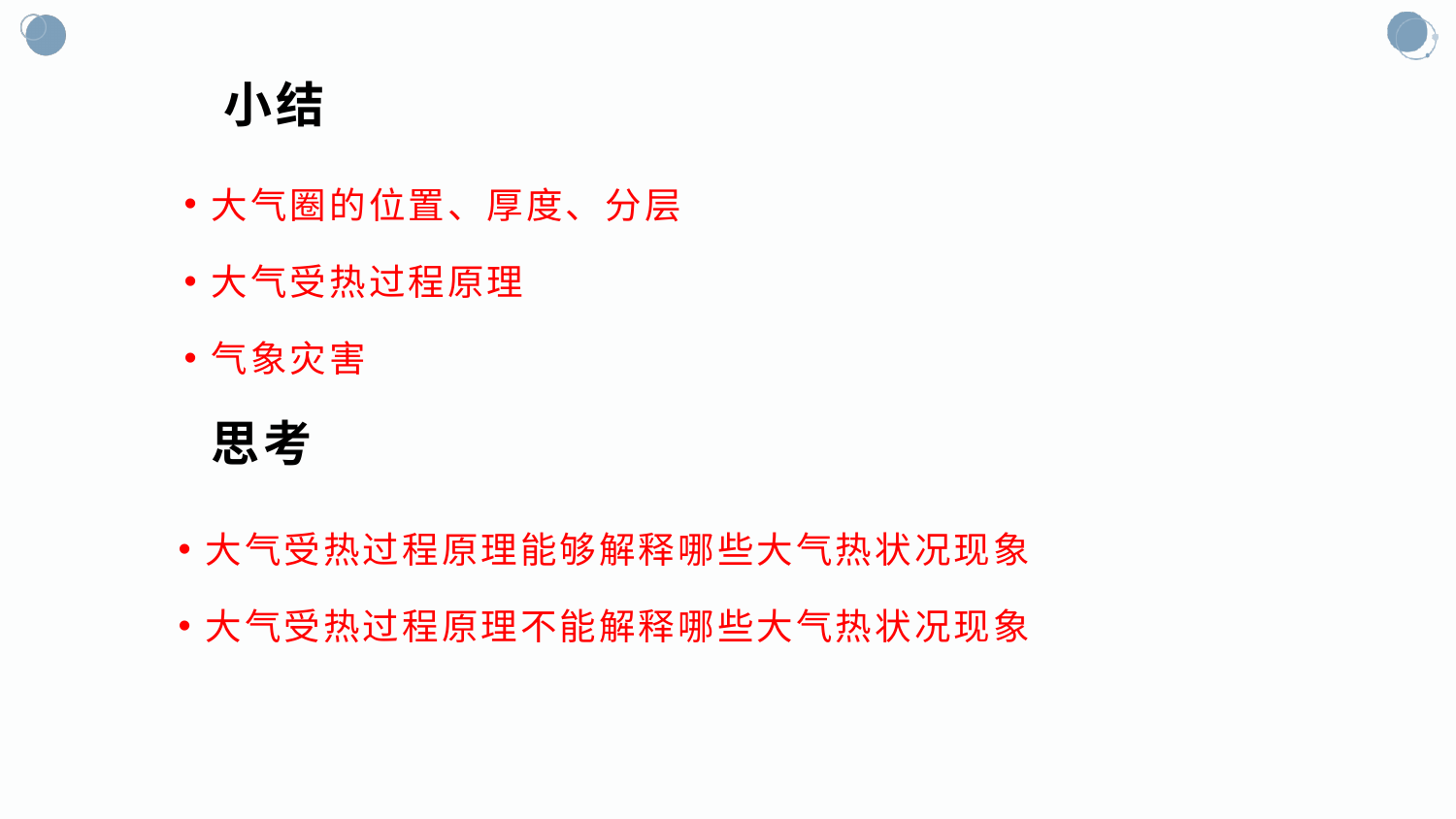

# 小结
大气圈的位置、厚度、分层
大气受热过程原理
气象灾害
思考
大气受热过程原理能够解释哪些大气热状况现象
大气受热过程原理不能解释哪些大气热状况现象